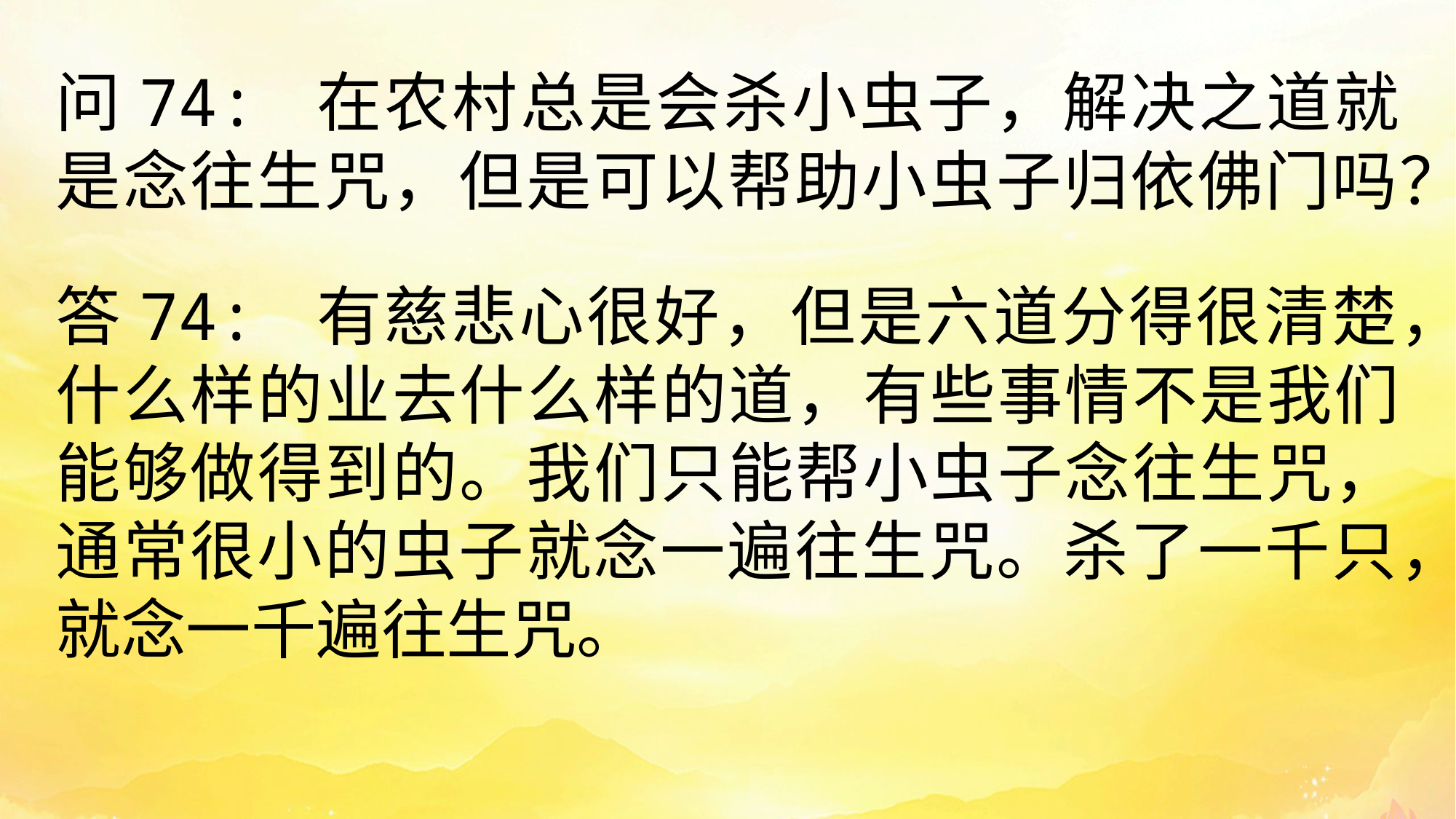

问74: 在农村总是会杀小虫子，解决之道就是念往生咒，但是可以帮助小虫子归依佛门吗？
答74: 有慈悲心很好，但是六道分得很清楚，什么样的业去什么样的道，有些事情不是我们能够做得到的。我们只能帮小虫子念往生咒，通常很小的虫子就念一遍往生咒。杀了一千只，就念一千遍往生咒。